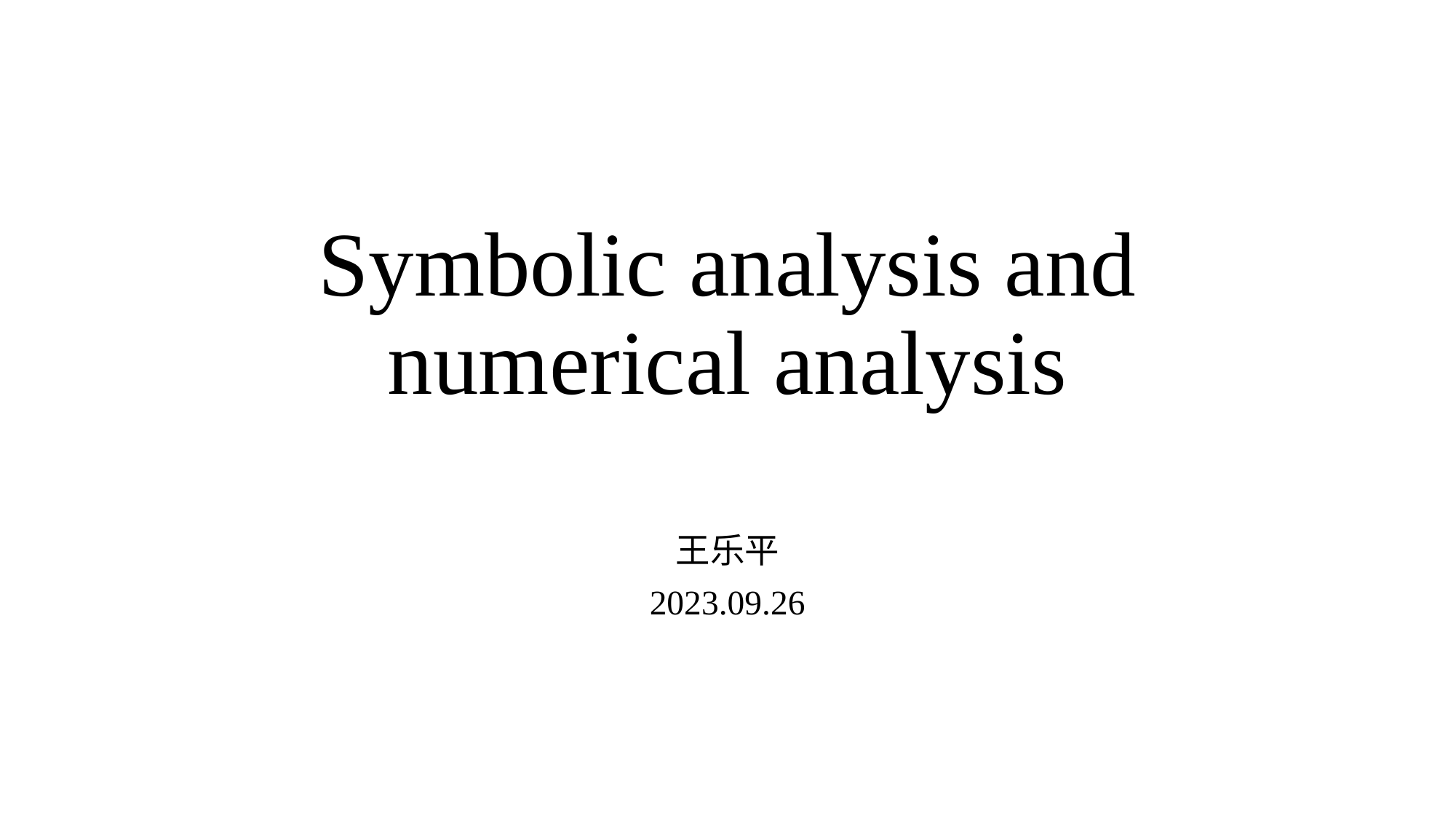

# Symbolic analysis and numerical analysis
王乐平
2023.09.26